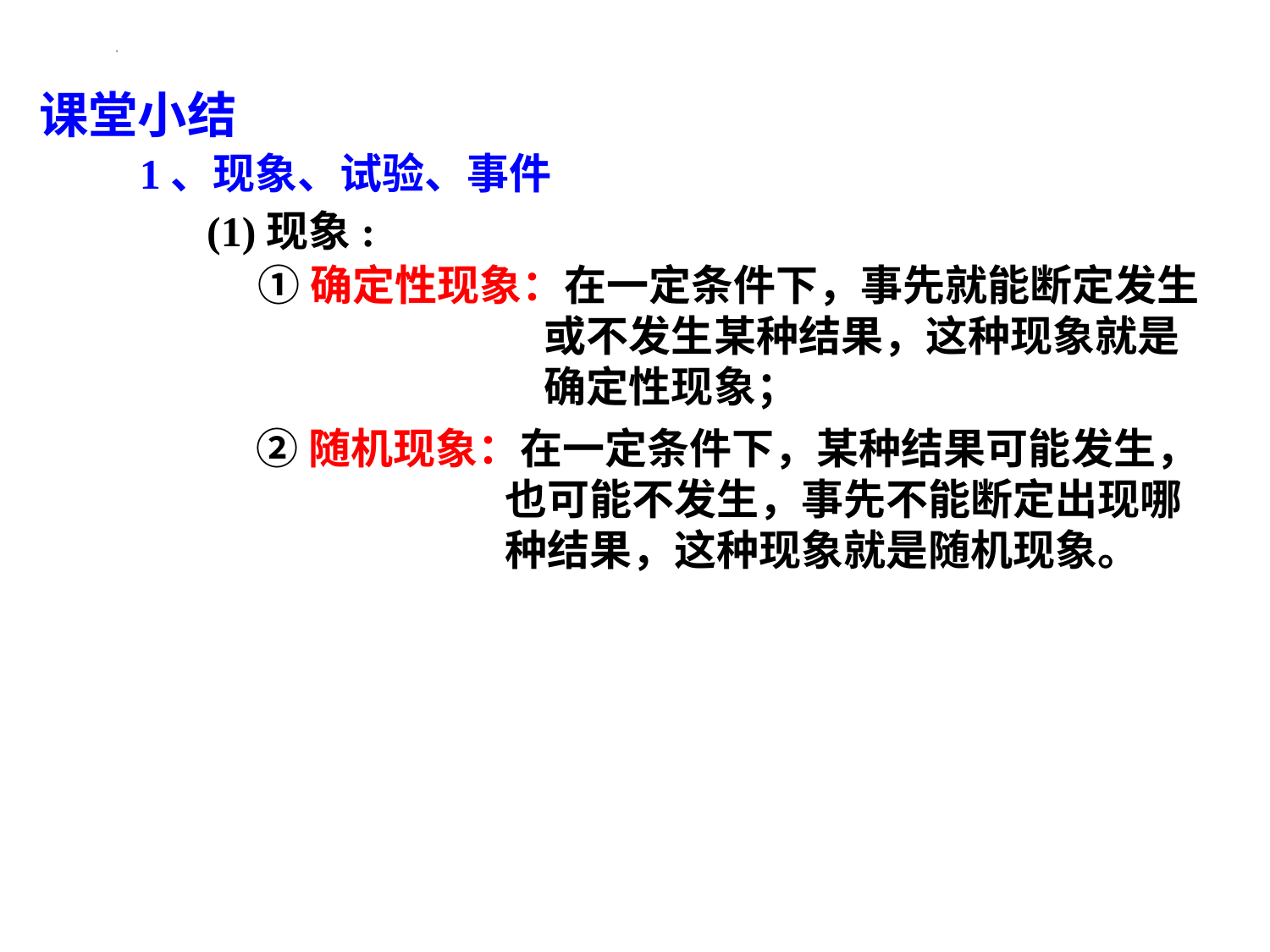

课堂小结
1、现象、试验、事件
(1)现象:
①确定性现象：在一定条件下，事先就能断定发生
                             或不发生某种结果，这种现象就是
                             确定性现象；
②随机现象：在一定条件下，某种结果可能发生，
                         也可能不发生，事先不能断定出现哪
                         种结果，这种现象就是随机现象。